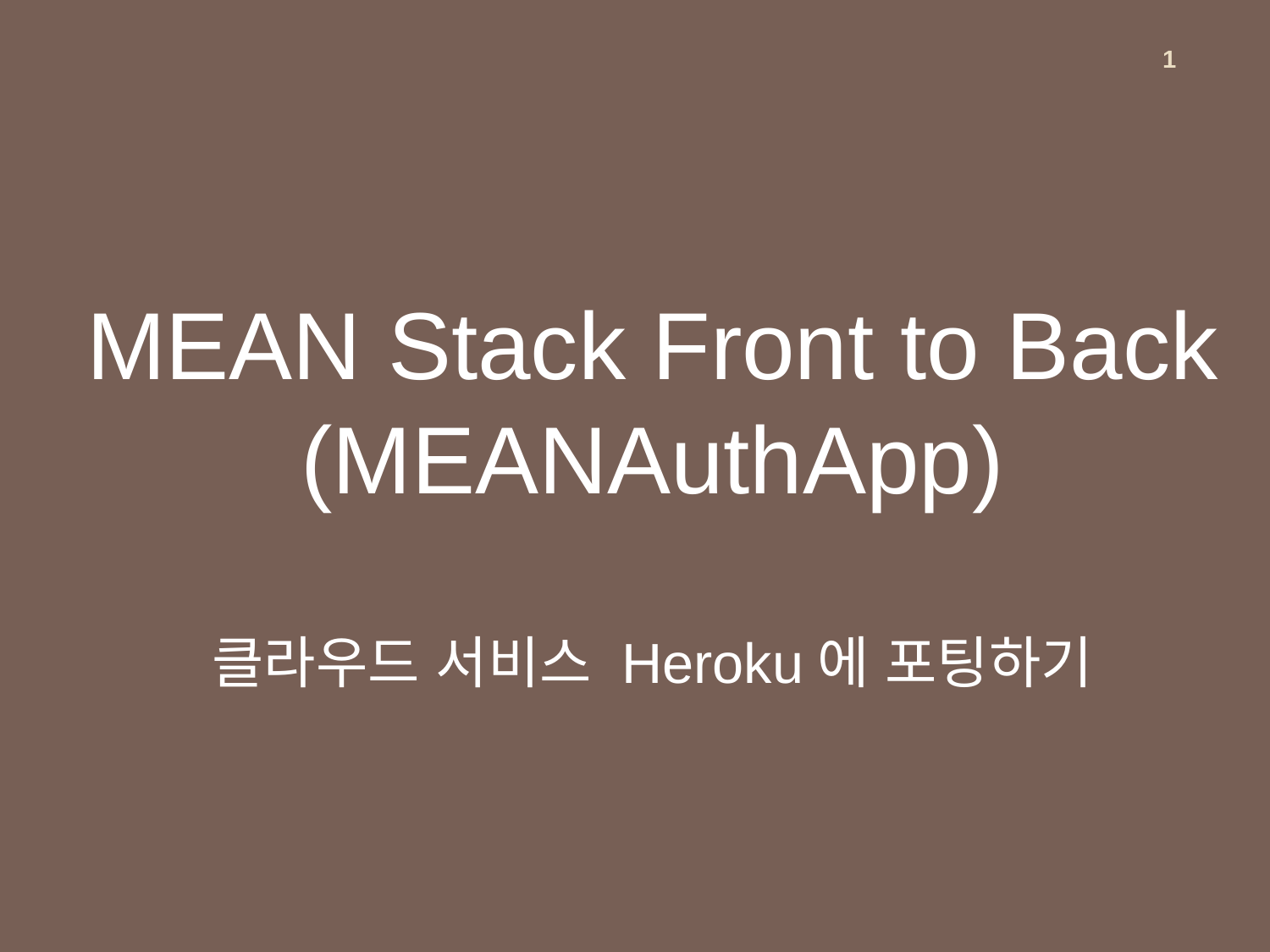

1
MEAN Stack Front to Back
(MEANAuthApp)

클라우드 서비스 Heroku에 포팅하기